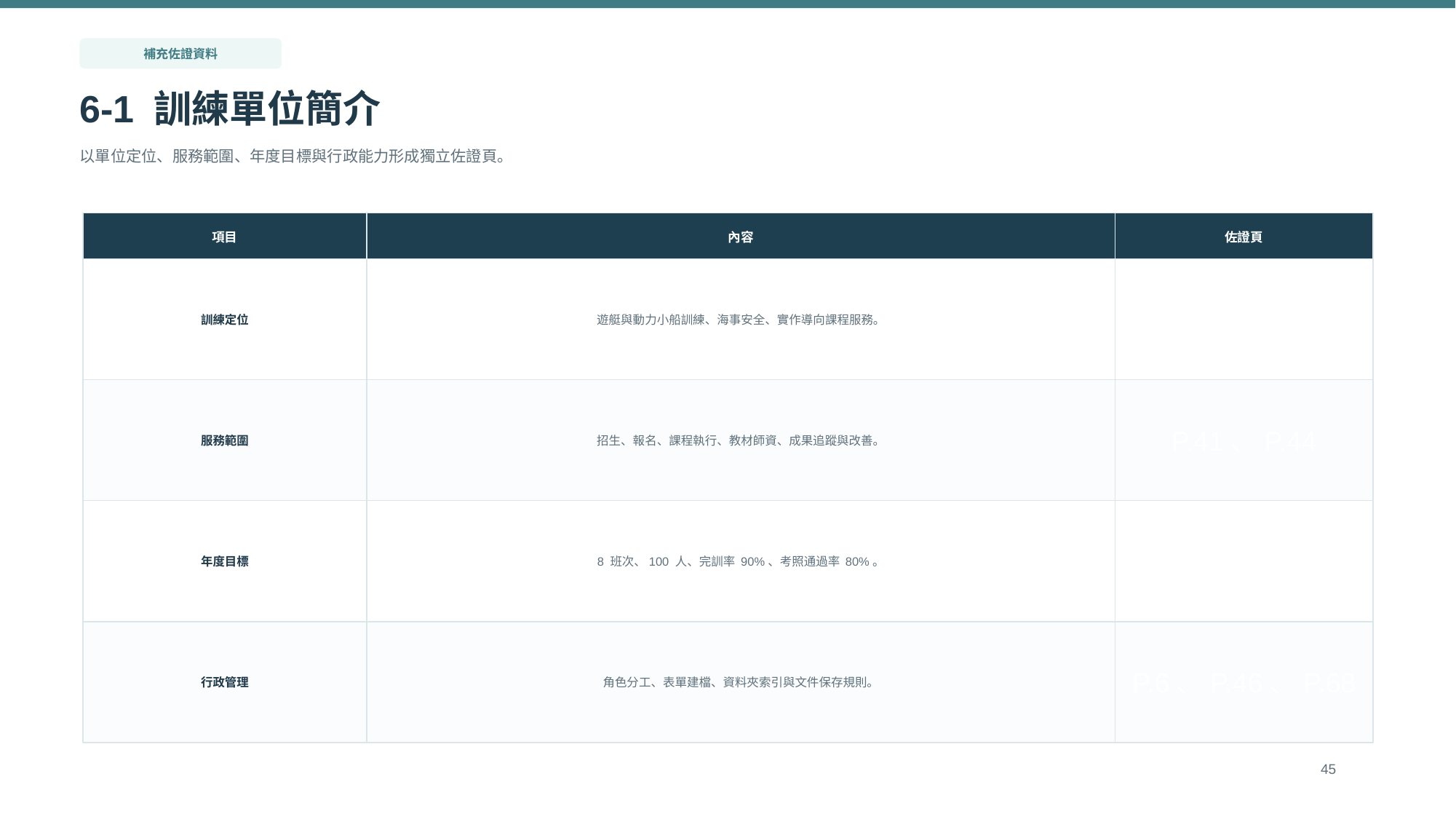

補充佐證資料
6-1 訓練單位簡介
以單位定位、服務範圍、年度目標與行政能力形成獨立佐證頁。
項目
內容
佐證頁
訓練定位
遊艇與動力小船訓練、海事安全、實作導向課程服務。
P.4、P.29
服務範圍
招生、報名、課程執行、教材師資、成果追蹤與改善。
P.41、P.44
年度目標
8 班次、100 人、完訓率 90%、考照通過率 80%。
P.30、P.34
行政管理
角色分工、表單建檔、資料夾索引與文件保存規則。
P.6、P.46、P.68
45